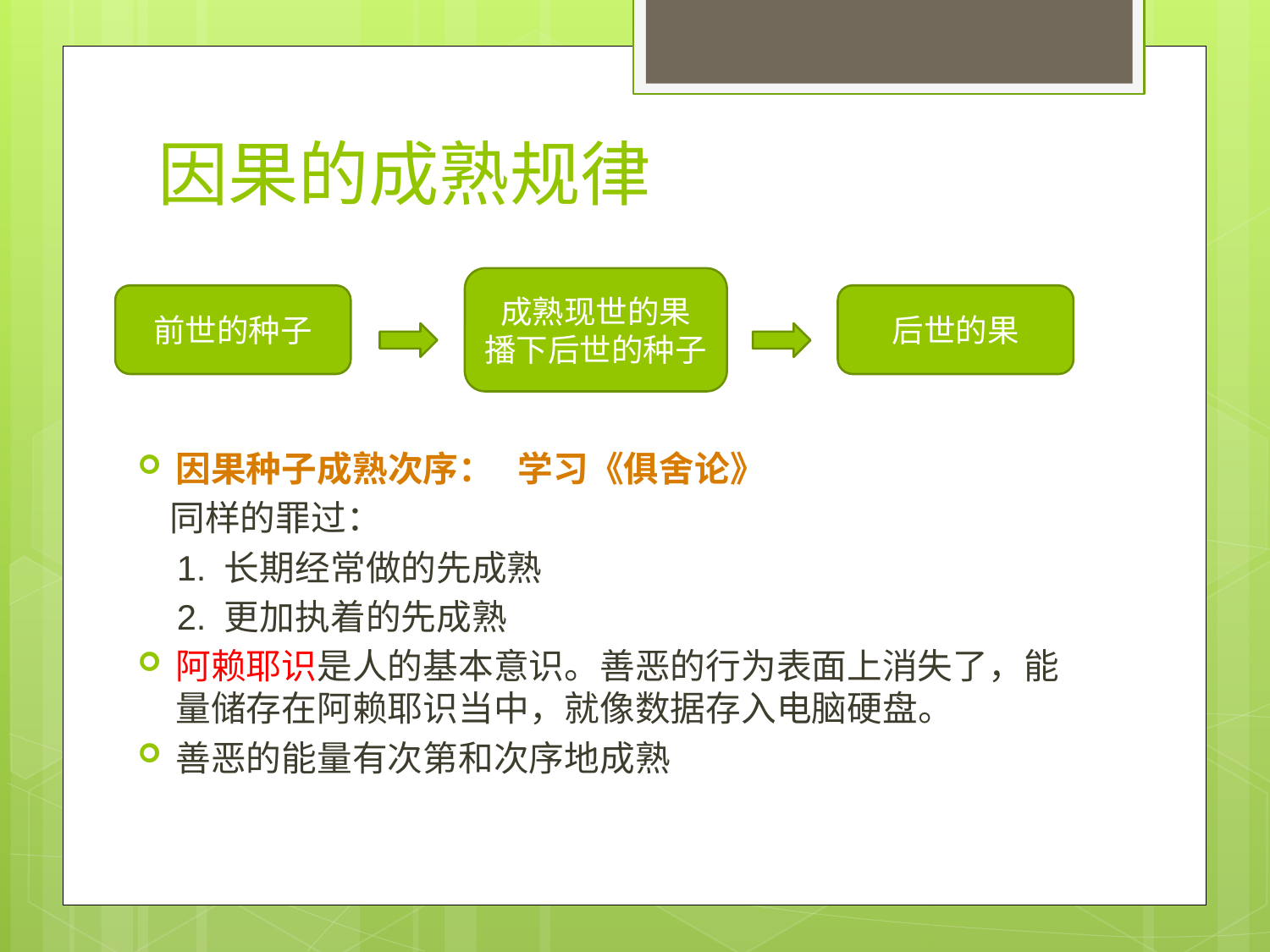

# 因果的成熟规律
成熟现世的果
播下后世的种子
前世的种子
后世的果

因果种子成熟次序：   学习《俱舍论》
   同样的罪过：
    1. 长期经常做的先成熟
    2. 更加执着的先成熟
阿赖耶识是人的基本意识。善恶的行为表面上消失了，能量储存在阿赖耶识当中，就像数据存入电脑硬盘。
善恶的能量有次第和次序地成熟